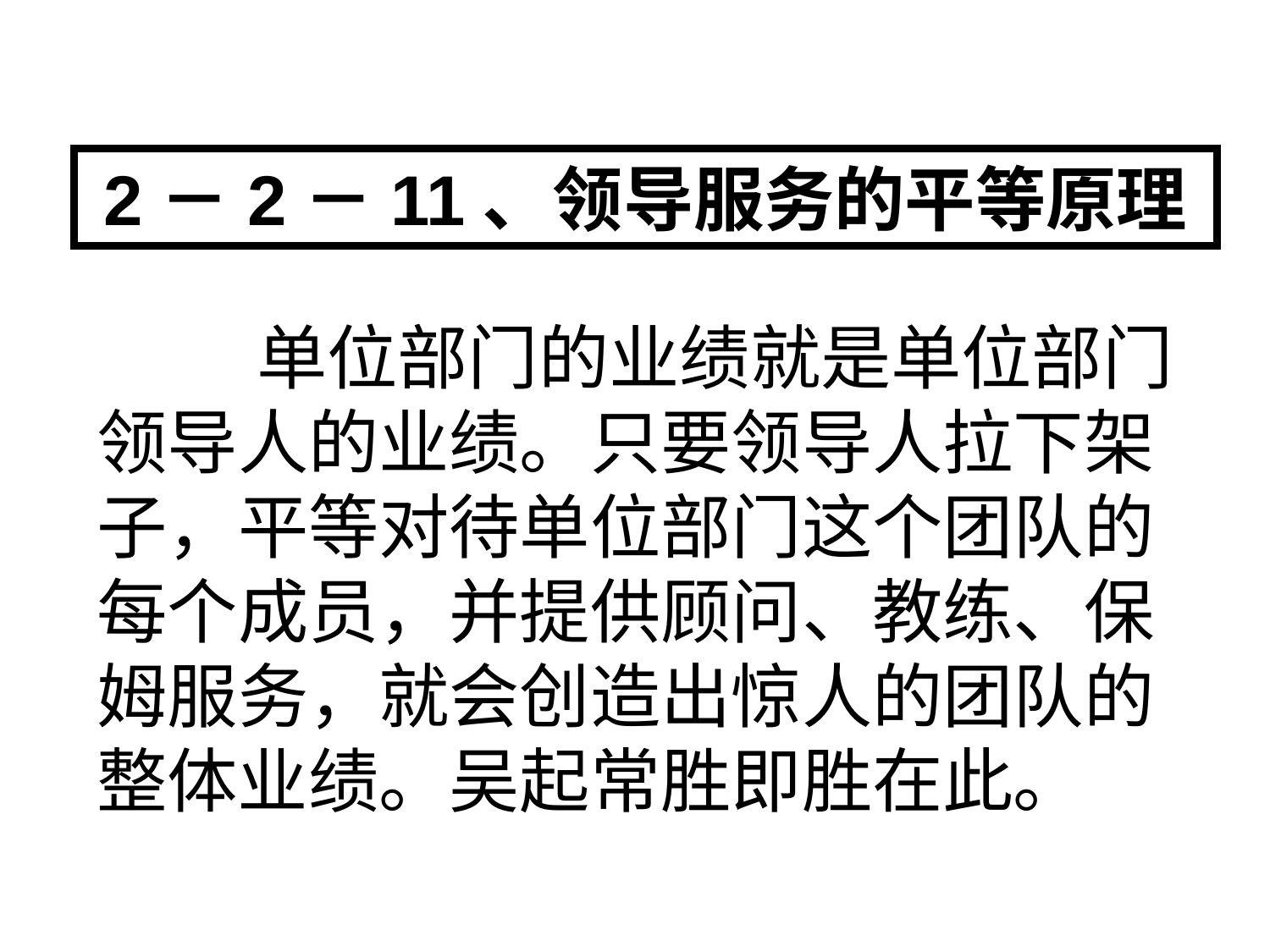

2－2－11、领导服务的平等原理
         单位部门的业绩就是单位部门领导人的业绩。只要领导人拉下架子，平等对待单位部门这个团队的每个成员，并提供顾问、教练、保姆服务，就会创造出惊人的团队的整体业绩。吴起常胜即胜在此。